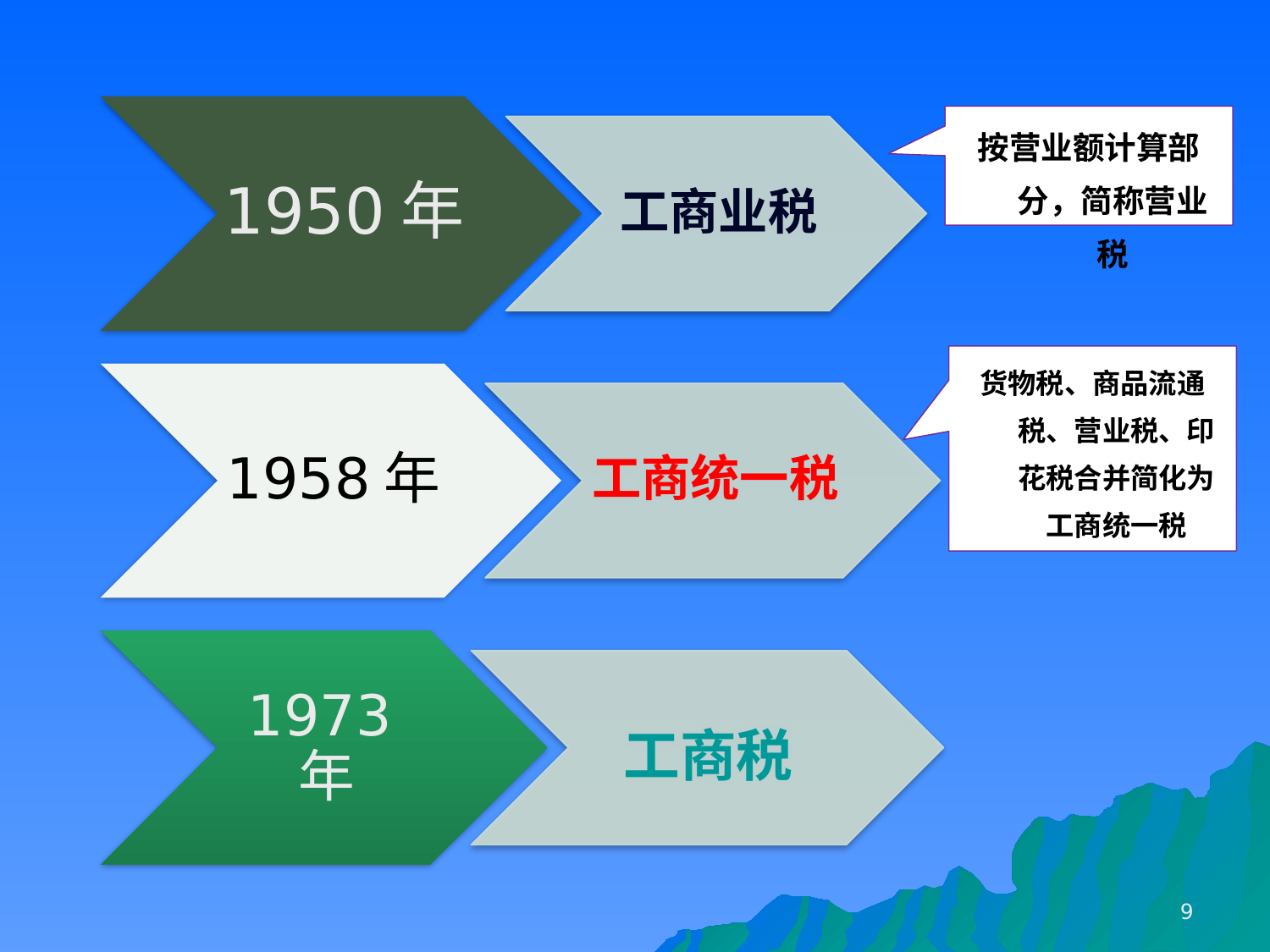

1950年
工商业税
1958年
工商统一税
1973年
工商税
按营业额计算部分，简称营业税

货物税、商品流通税、营业税、印花税合并简化为工商统一税
9